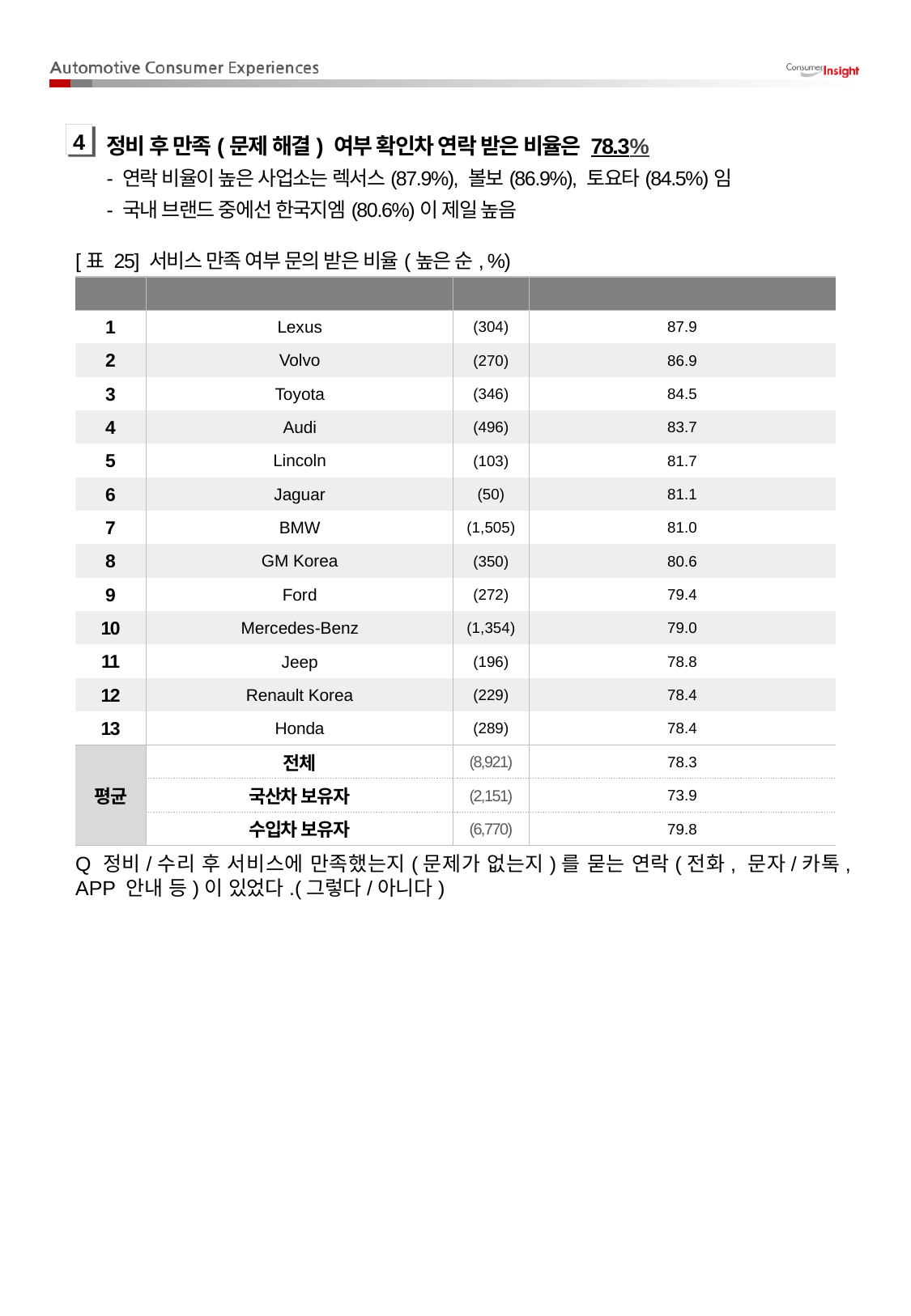

정비 후 만족(문제 해결) 여부 확인차 연락 받은 비율은 78.3%
- 연락 비율이 높은 사업소는 렉서스(87.9%), 볼보(86.9%), 토요타(84.5%)임
- 국내 브랜드 중에선 한국지엠(80.6%)이 제일 높음
4
[표 25] 서비스 만족 여부 문의 받은 비율(높은 순, %)
| Rank | Brand | (N) | 문제 해결 확인 연락 비율 |
| --- | --- | --- | --- |
| 1 | Lexus | (304) | 87.9 |
| 2 | Volvo | (270) | 86.9 |
| 3 | Toyota | (346) | 84.5 |
| 4 | Audi | (496) | 83.7 |
| 5 | Lincoln | (103) | 81.7 |
| 6 | Jaguar | (50) | 81.1 |
| 7 | BMW | (1,505) | 81.0 |
| 8 | GM Korea | (350) | 80.6 |
| 9 | Ford | (272) | 79.4 |
| 10 | Mercedes-Benz | (1,354) | 79.0 |
| 11 | Jeep | (196) | 78.8 |
| 12 | Renault Korea | (229) | 78.4 |
| 13 | Honda | (289) | 78.4 |
| 평균 | 전체 | (8,921) | 78.3 |
|  | 국산차 보유자 | (2,151) | 73.9 |
|  | 수입차 보유자 | (6,770) | 79.8 |
Q 정비/수리 후 서비스에 만족했는지(문제가 없는지)를 묻는 연락(전화, 문자/카톡, APP 안내 등)이 있었다.(그렇다/아니다)